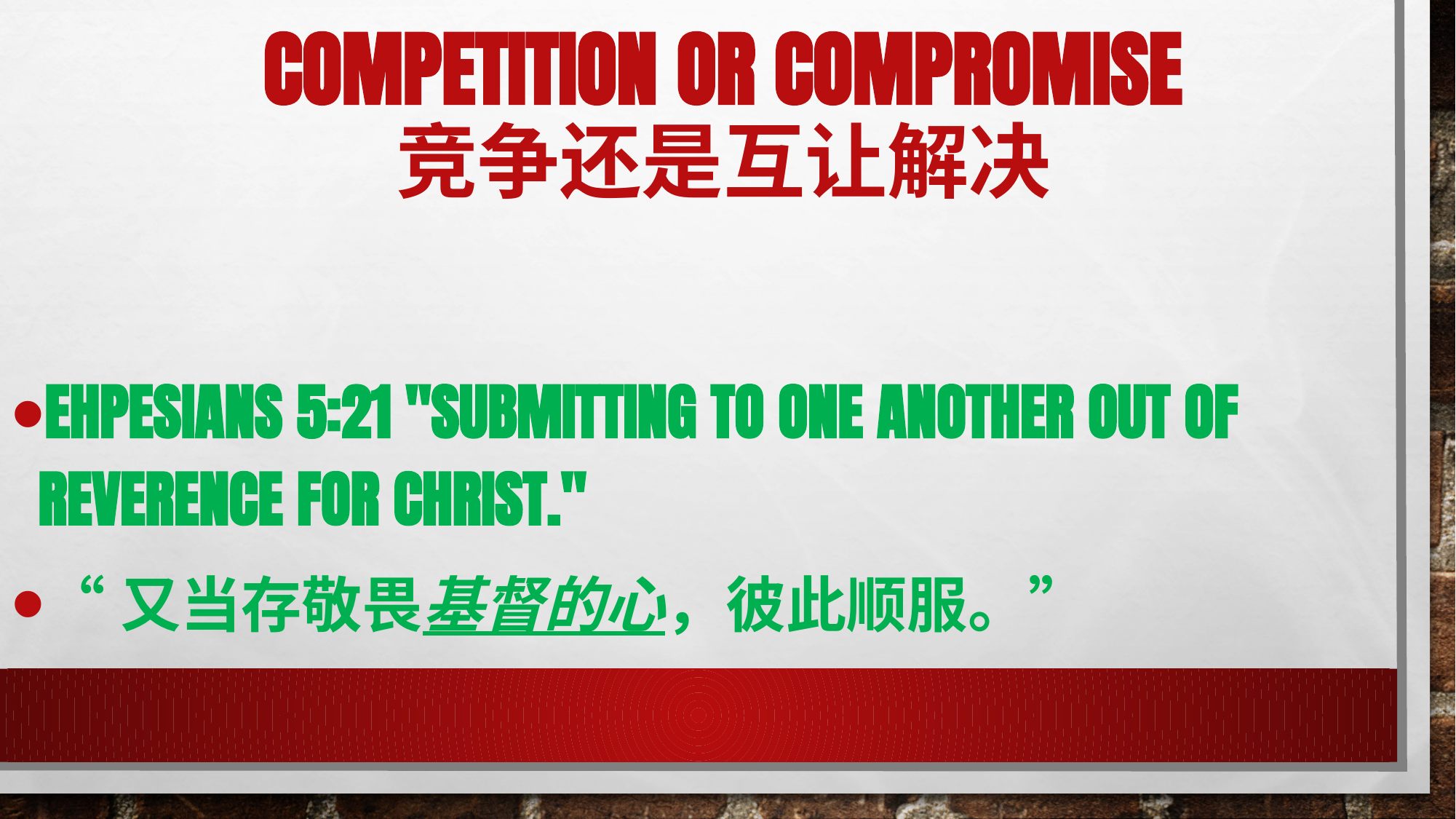

# COMPETITION OR COMPROMISE 竞争还是互让解决
Ehpesians 5:21 "Submitting to One another out of reverence for Christ."
“又当存敬畏基督的心，彼此顺服。”